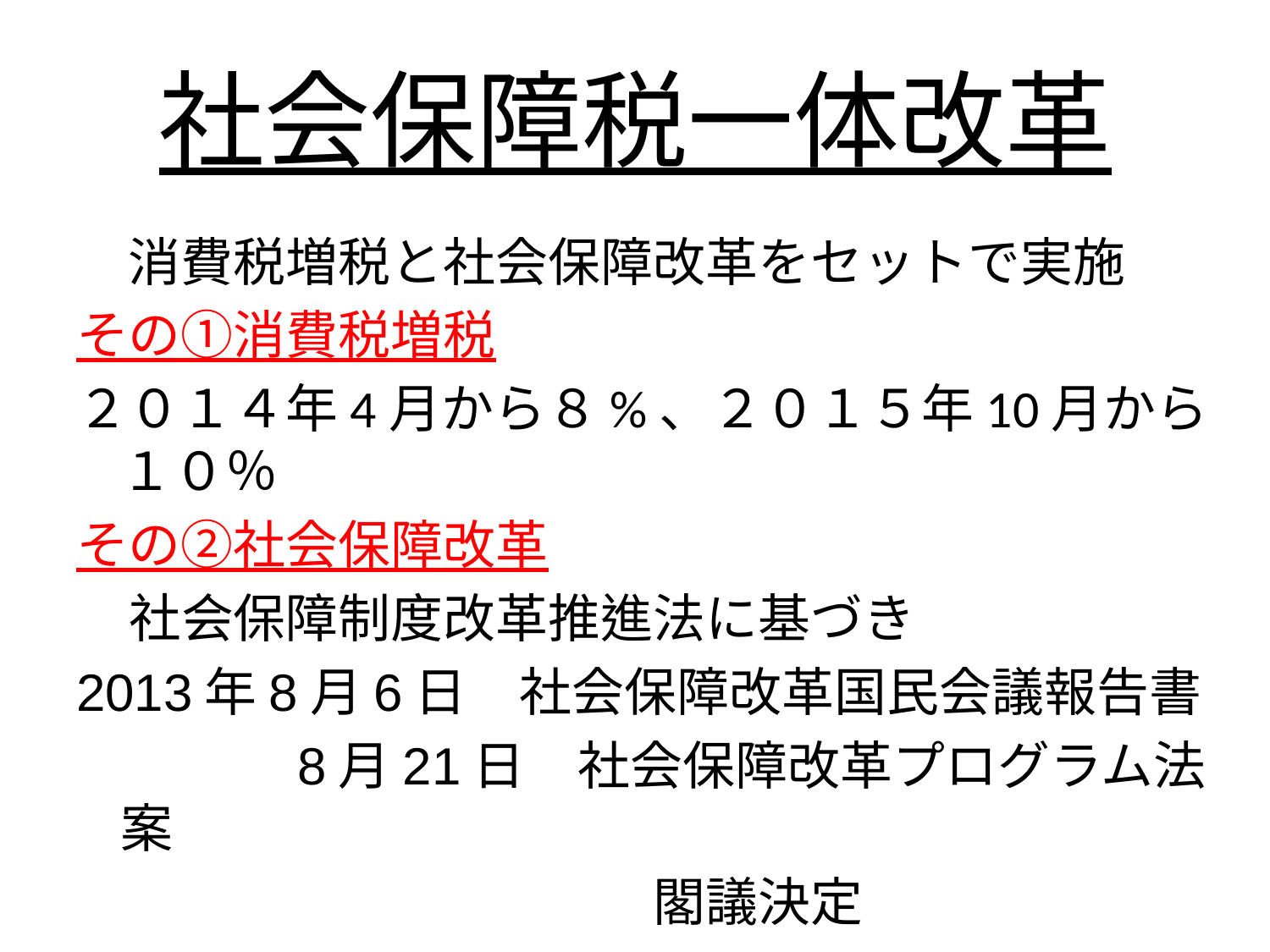

# 社会保障税一体改革
　消費税増税と社会保障改革をセットで実施
その①消費税増税
２０１４年4月から８%、２０１５年10月から１０％
その②社会保障改革
　社会保障制度改革推進法に基づき
2013年8月6日　社会保障改革国民会議報告書
　　　　8月21日　社会保障改革プログラム法案
　　　　　　　　　　　閣議決定